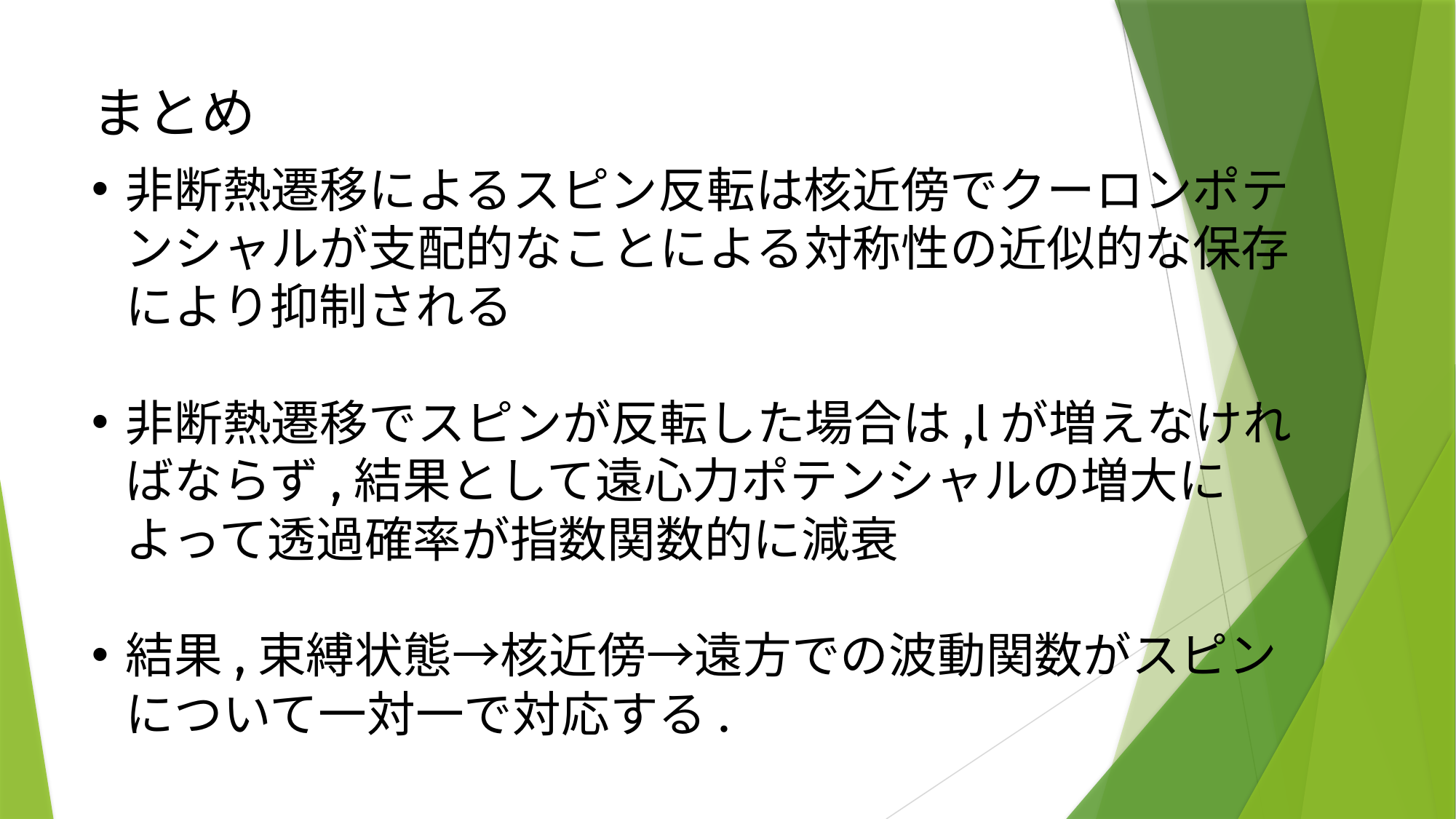

# まとめ
非断熱遷移によるスピン反転は核近傍でクーロンポテンシャルが支配的なことによる対称性の近似的な保存により抑制される

非断熱遷移でスピンが反転した場合は,lが増えなければならず,結果として遠心力ポテンシャルの増大によって透過確率が指数関数的に減衰

結果,束縛状態→核近傍→遠方での波動関数がスピンについて一対一で対応する.